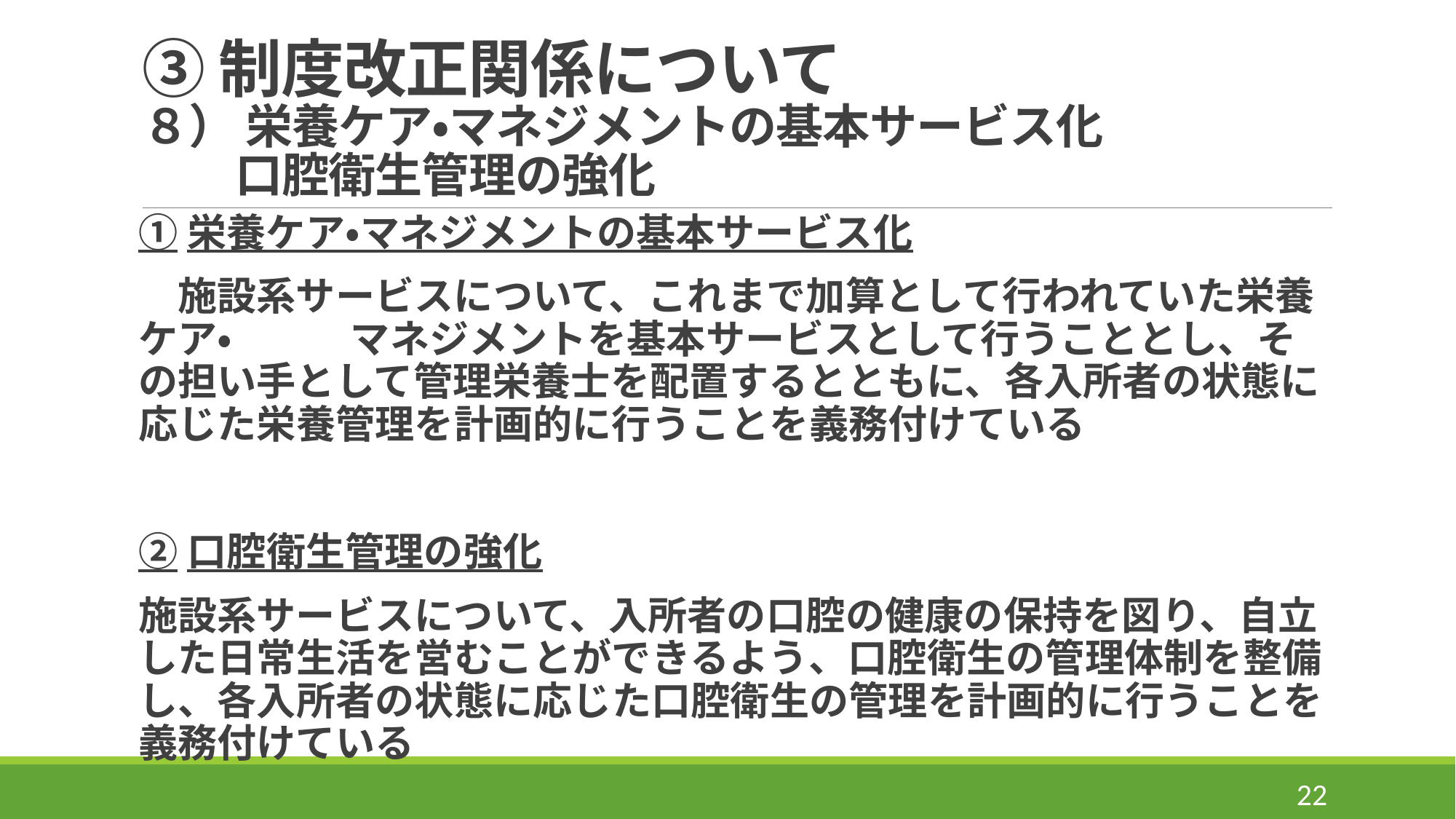

# ③制度改正関係について ８） 栄養ケア・マネジメントの基本サービス化 　　口腔衛生管理の強化
①栄養ケア・マネジメントの基本サービス化
　施設系サービスについて、これまで加算として行われていた栄養ケア・　　　マネジメントを基本サービスとして行うこととし、その担い手として管理栄養士を配置するとともに、各入所者の状態に応じた栄養管理を計画的に行うことを義務付けている

②口腔衛生管理の強化
施設系サービスについて、入所者の口腔の健康の保持を図り、自立した日常生活を営むことができるよう、口腔衛生の管理体制を整備し、各入所者の状態に応じた口腔衛生の管理を計画的に行うことを義務付けている
22